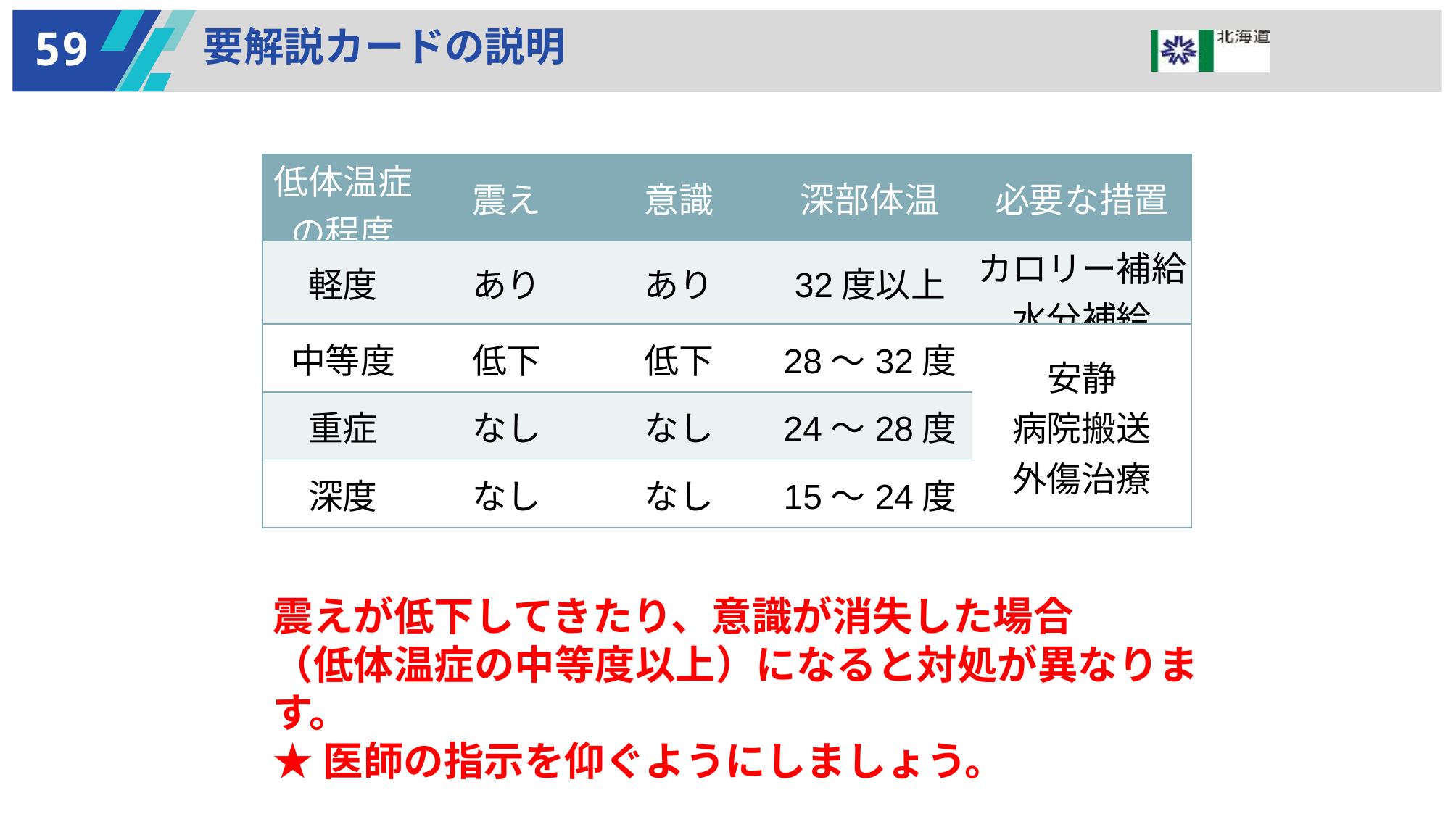

59
要解説カードの説明

| 低体温症の程度 | 震え | 意識 | 深部体温 | 必要な措置 |
| --- | --- | --- | --- | --- |
| 軽度 | あり | あり | 32度以上 | カロリー補給 水分補給 |
| 中等度 | 低下 | 低下 | 28～32度 | 安静 病院搬送 外傷治療 |
| 重症 | なし | なし | 24～28度 |  |
| 深度 | なし | なし | 15～24度 |  |
震えが低下してきたり、意識が消失した場合
（低体温症の中等度以上）になると対処が異なります。
★医師の指示を仰ぐようにしましょう。